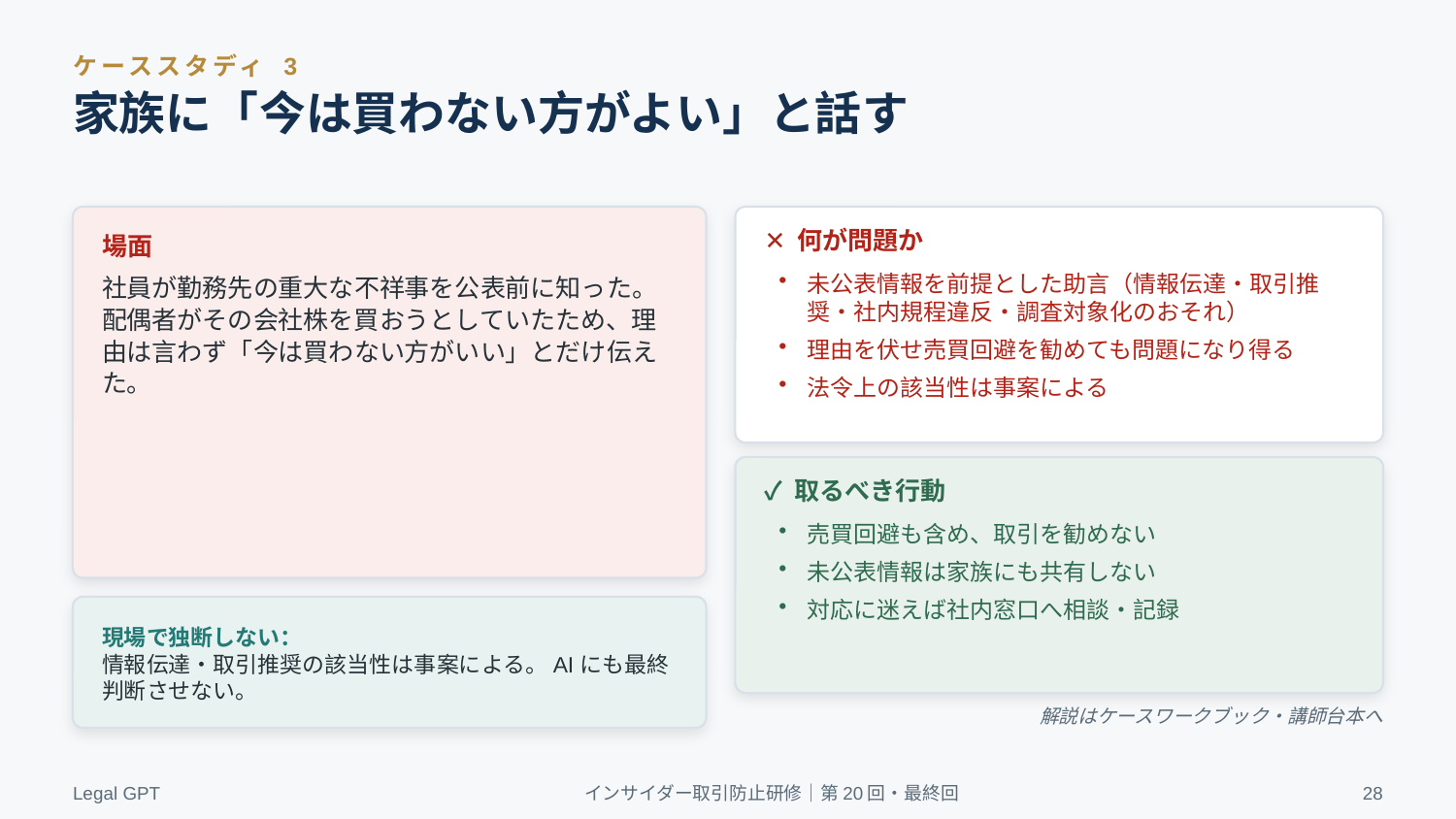

ケーススタディ 3
家族に「今は買わない方がよい」と話す

✕ 何が問題か
場面
未公表情報を前提とした助言（情報伝達・取引推奨・社内規程違反・調査対象化のおそれ）
理由を伏せ売買回避を勧めても問題になり得る
法令上の該当性は事案による
社員が勤務先の重大な不祥事を公表前に知った。配偶者がその会社株を買おうとしていたため、理由は言わず「今は買わない方がいい」とだけ伝えた。

✓ 取るべき行動
売買回避も含め、取引を勧めない
未公表情報は家族にも共有しない
対応に迷えば社内窓口へ相談・記録

現場で独断しない：
情報伝達・取引推奨の該当性は事案による。AIにも最終判断させない。
解説はケースワークブック・講師台本へ
Legal GPT
インサイダー取引防止研修｜第20回・最終回
28